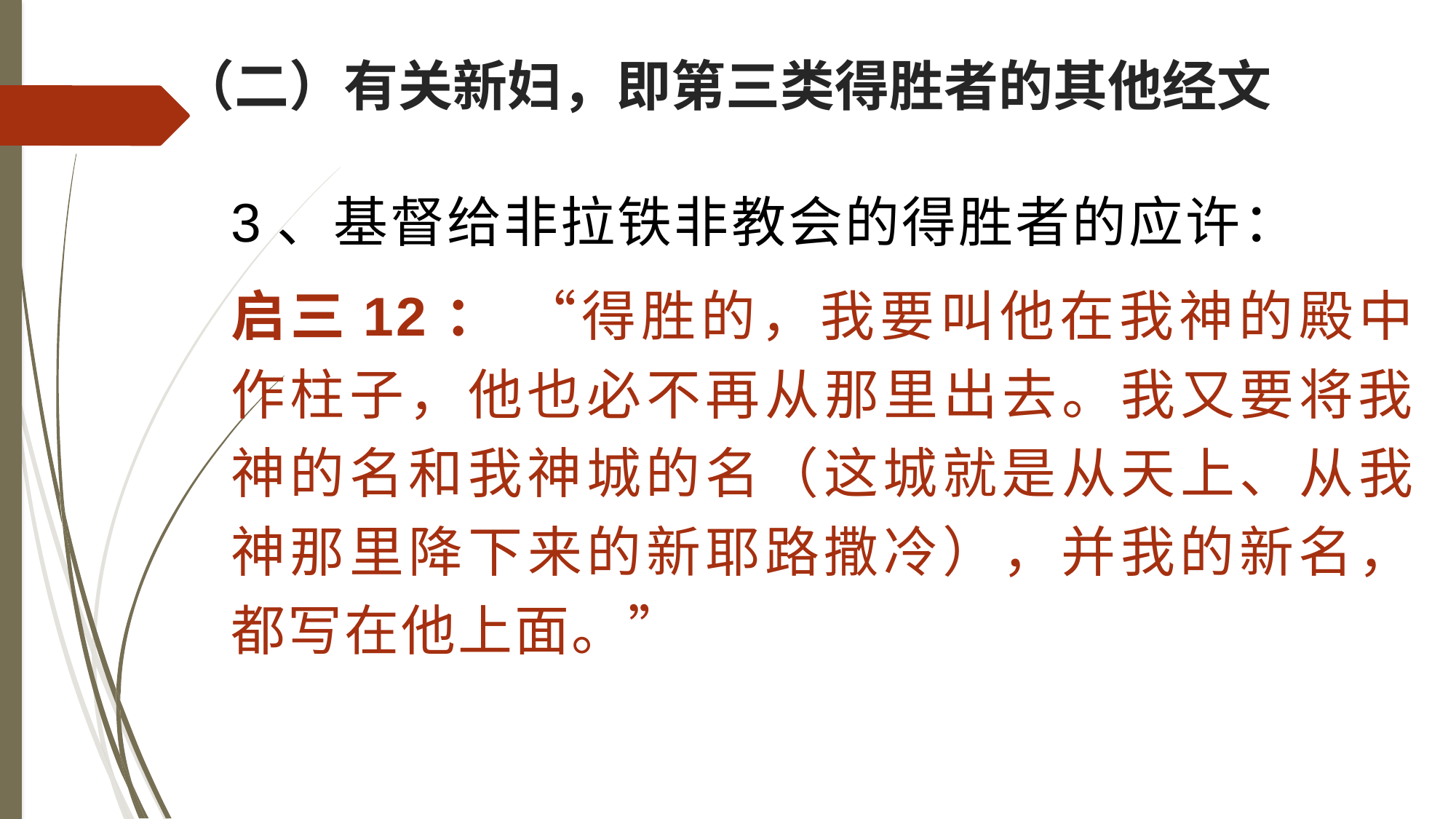

# （二）有关新妇，即第三类得胜者的其他经文
3、基督给非拉铁非教会的得胜者的应许：
启三12： “得胜的，我要叫他在我神的殿中作柱子，他也必不再从那里出去。我又要将我神的名和我神城的名（这城就是从天上、从我神那里降下来的新耶路撒冷），并我的新名，都写在他上面。”